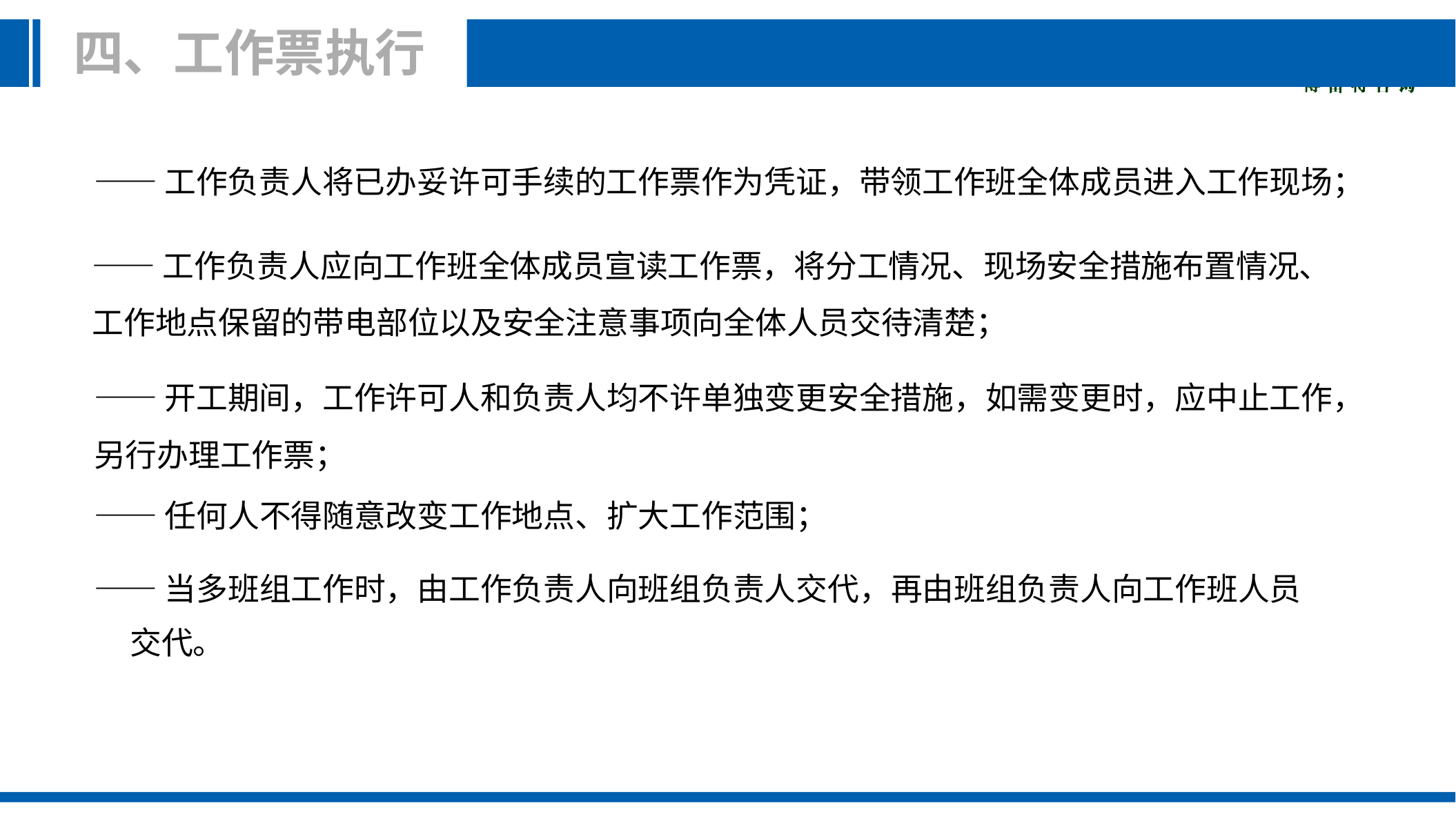

四、工作票执行
——工作负责人将已办妥许可手续的工作票作为凭证，带领工作班全体成员进入工作现场；
——工作负责人应向工作班全体成员宣读工作票，将分工情况、现场安全措施布置情况、工作地点保留的带电部位以及安全注意事项向全体人员交待清楚；
——开工期间，工作许可人和负责人均不许单独变更安全措施，如需变更时，应中止工作，另行办理工作票；
——任何人不得随意改变工作地点、扩大工作范围；
——当多班组工作时，由工作负责人向班组负责人交代，再由班组负责人向工作班人员
    交代。